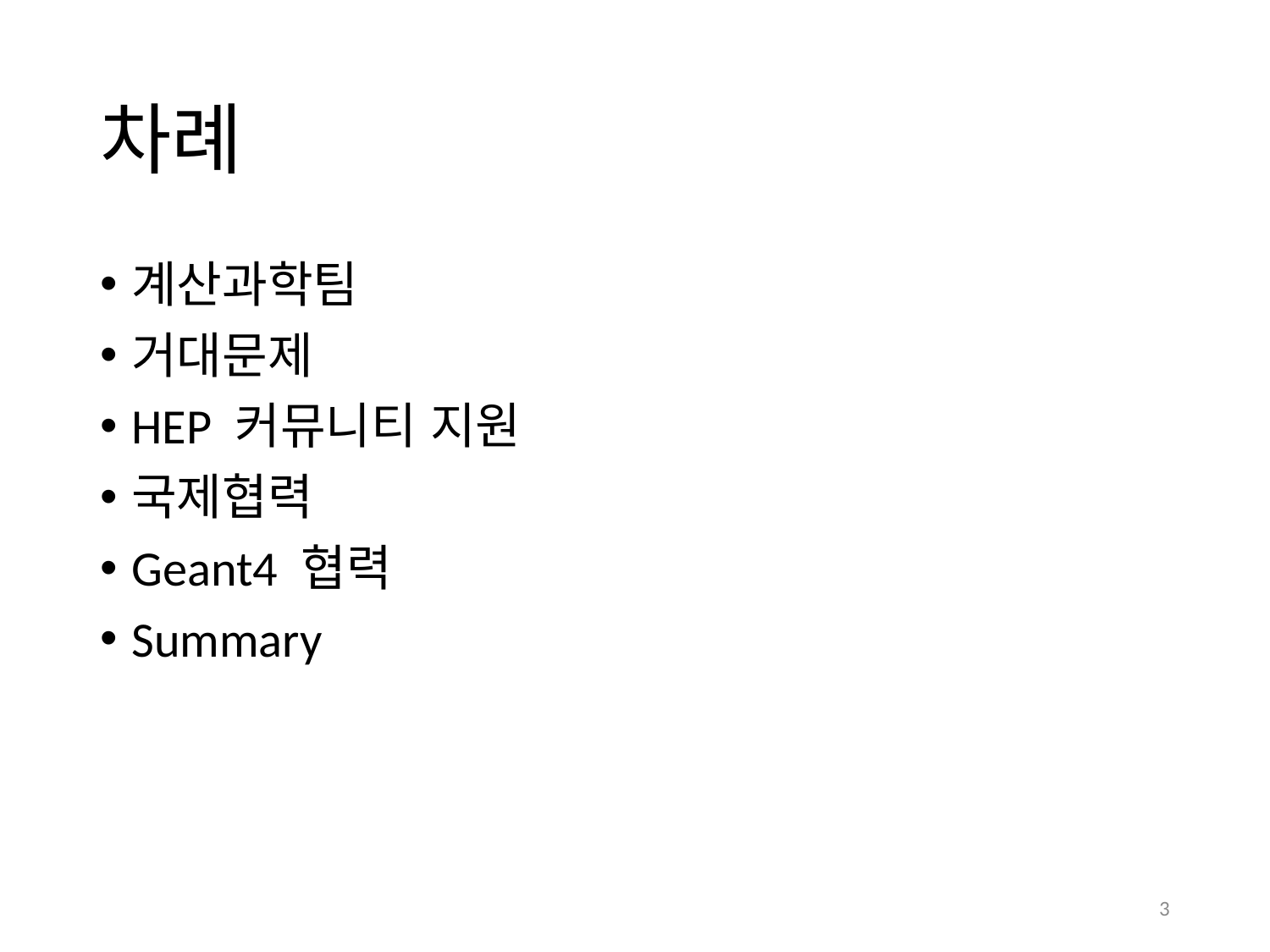

# 차례
계산과학팀
거대문제
HEP 커뮤니티 지원
국제협력
Geant4 협력
Summary

3